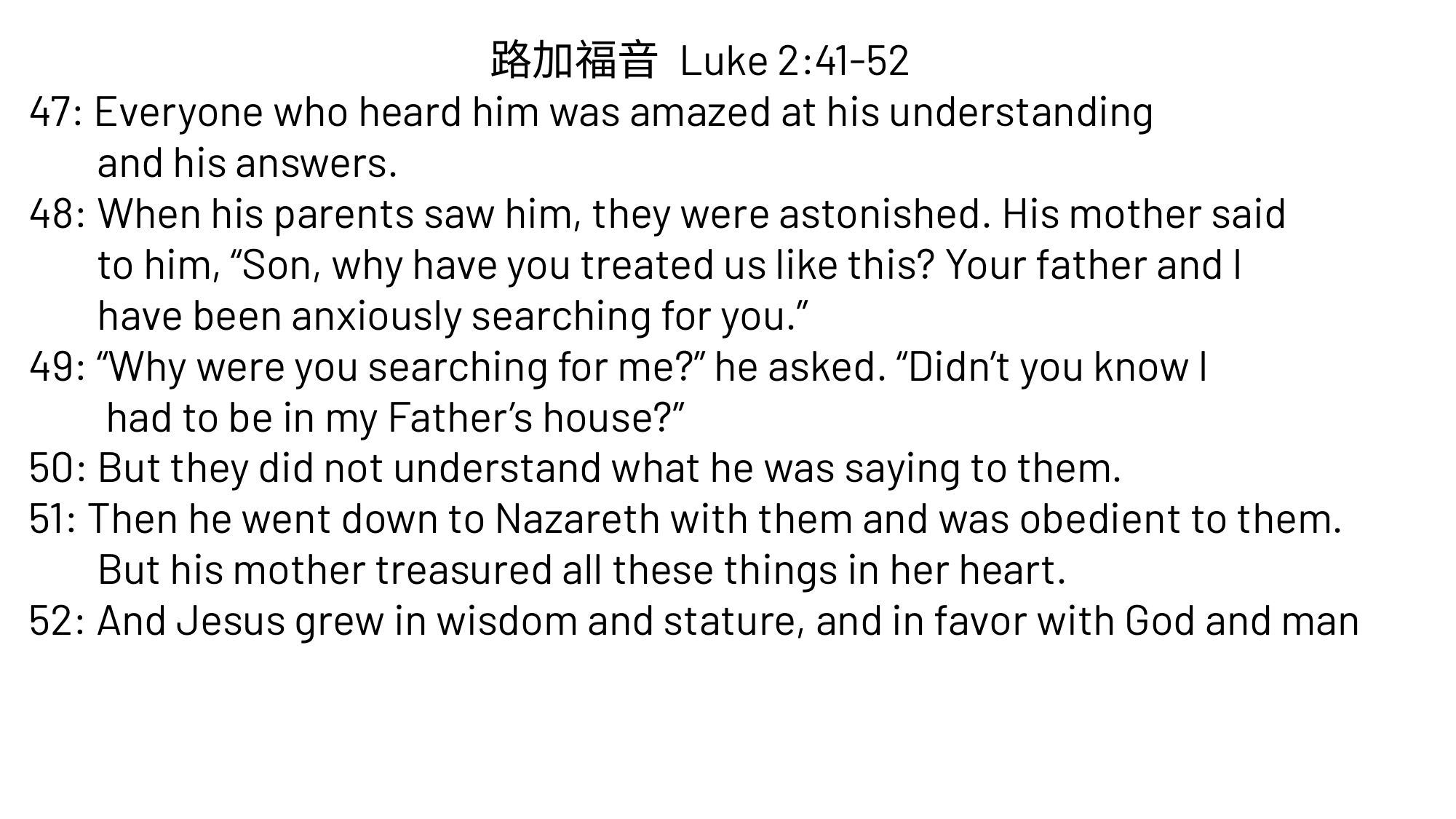

路加福音 Luke 2:41-52
47: Everyone who heard him was amazed at his understanding
        and his answers.
48: When his parents saw him, they were astonished. His mother said
        to him, “Son, why have you treated us like this? Your father and I
        have been anxiously searching for you.”
49: “Why were you searching for me?” he asked. “Didn’t you know I
         had to be in my Father’s house?”
50: But they did not understand what he was saying to them.
51: Then he went down to Nazareth with them and was obedient to them.
        But his mother treasured all these things in her heart.
52: And Jesus grew in wisdom and stature, and in favor with God and man